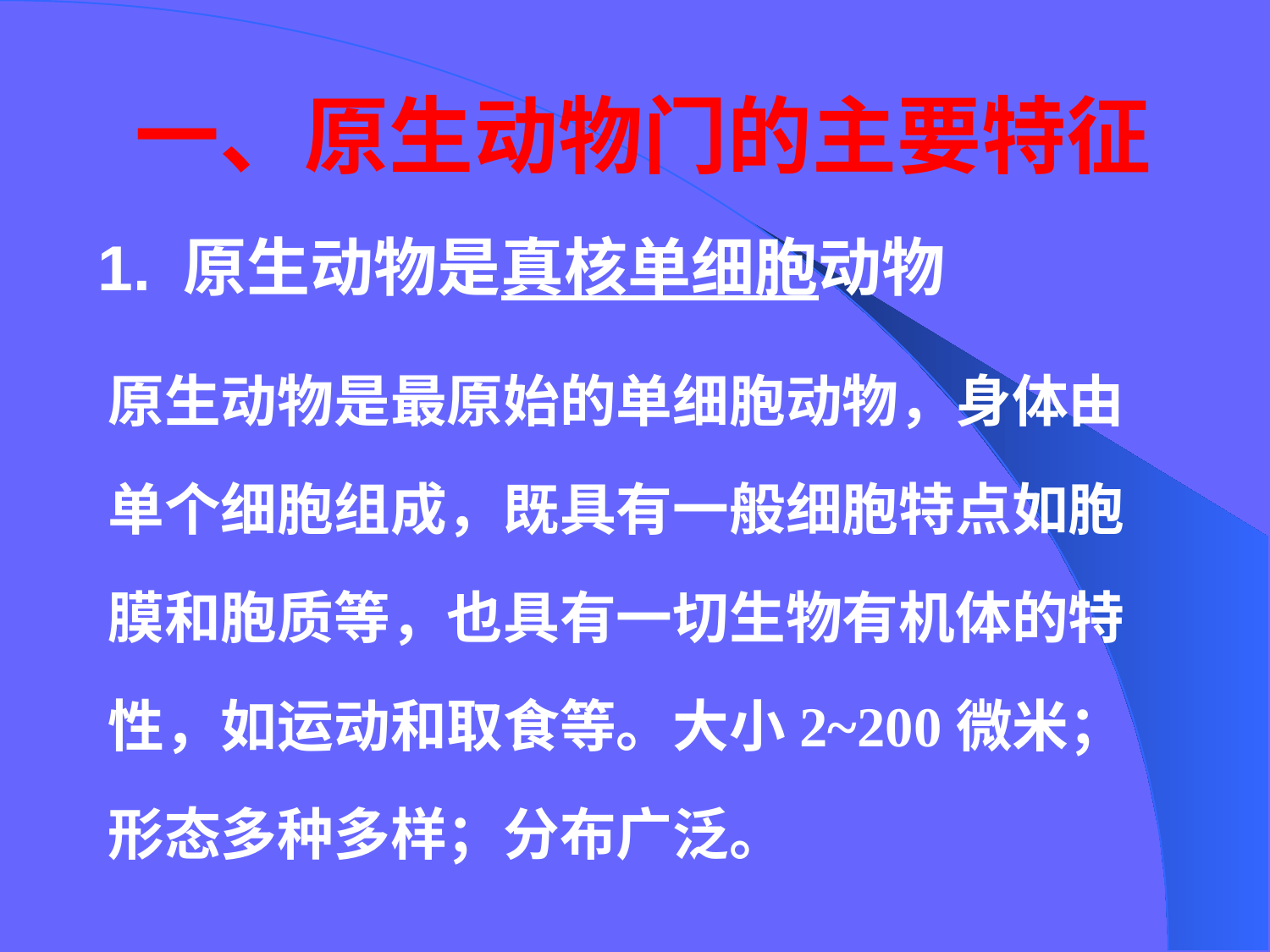

一、原生动物门的主要特征
# 1. 原生动物是真核单细胞动物
原生动物是最原始的单细胞动物，身体由单个细胞组成，既具有一般细胞特点如胞膜和胞质等，也具有一切生物有机体的特性，如运动和取食等。大小2~200微米；形态多种多样；分布广泛。